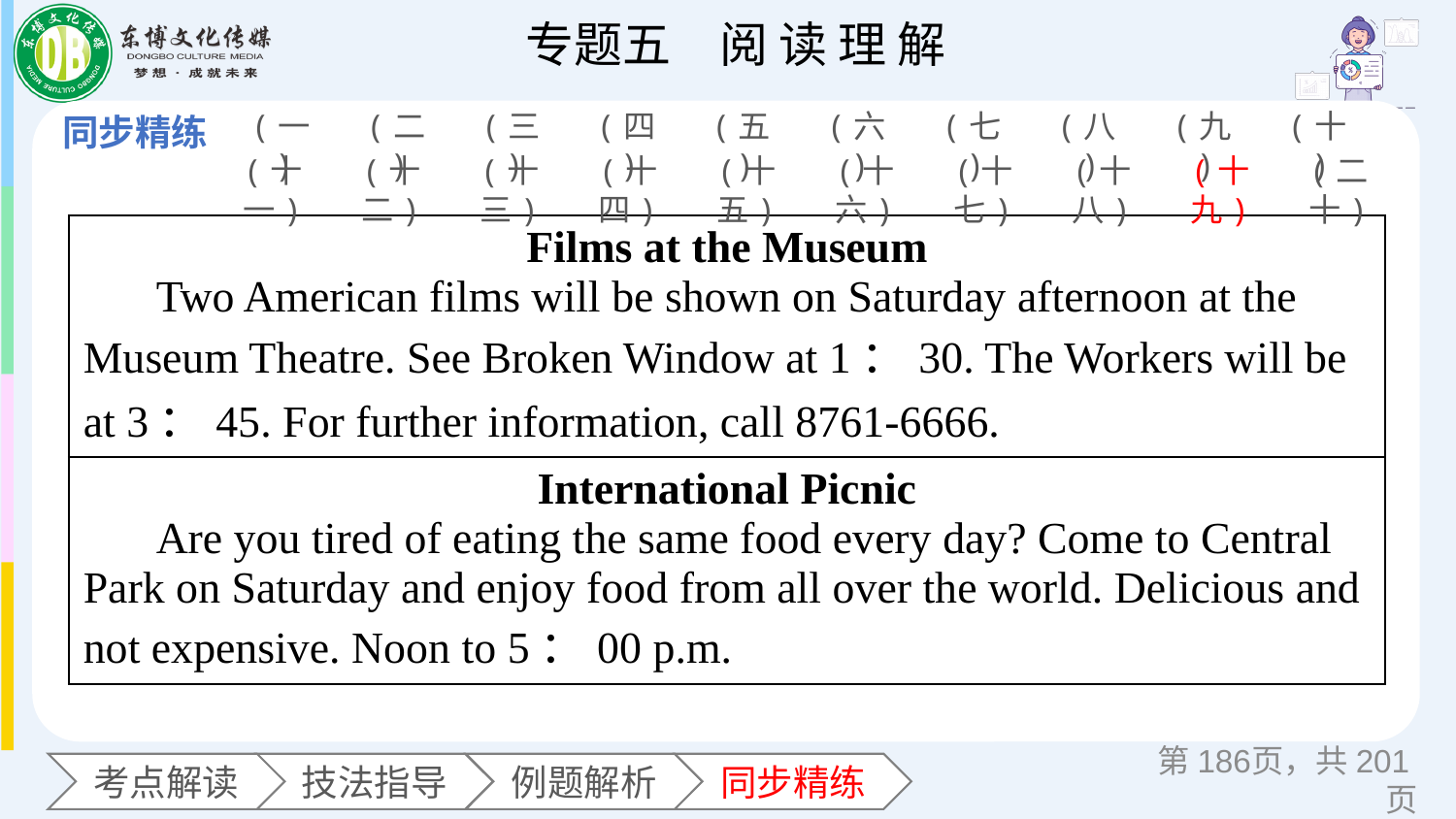

(一)
(二)
(三)
(四)
(五)
(六)
(七)
(八)
(九)
(十)
(十一)
(十二)
(十三)
(十四)
(十五)
(十六)
(十七)
(十八)
(十九)
(二十)
| Films at the Museum Two American films will be shown on Saturday afternoon at the Museum Theatre. See Broken Window at 1：30. The Workers will be at 3：45. For further information, call 8761-6666. |
| --- |
| International Picnic Are you tired of eating the same food every day? Come to Central Park on Saturday and enjoy food from all over the world. Delicious and not expensive. Noon to 5：00 p.m. |
第186页，共201页